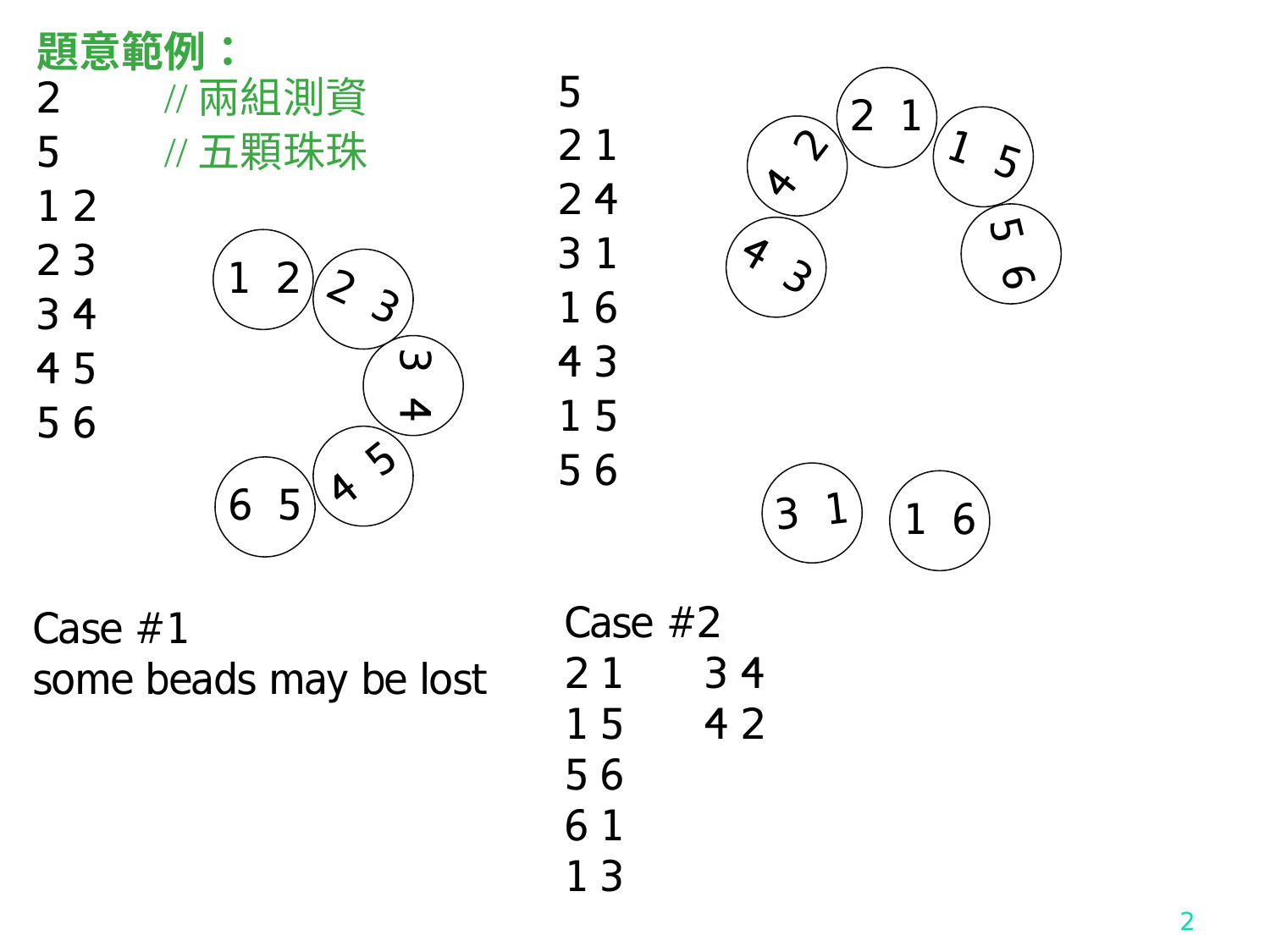

題意範例：
2	//兩組測資
5	//五顆珠珠
1 2
2 3
3 4
4 5
5 6

5
2 1
2 4
3 1
1 6
4 3
1 5
5 6
 2  1
 1  5
 4  2
 5  6
 4  3
 1  2
 2  3
 3  4
 4  5
 6  5
 3  1
 1  6
Case #2
2 1	 3 4
1 5	 4 2
5 6
6 1
1 3
Case #1
some beads may be lost
2